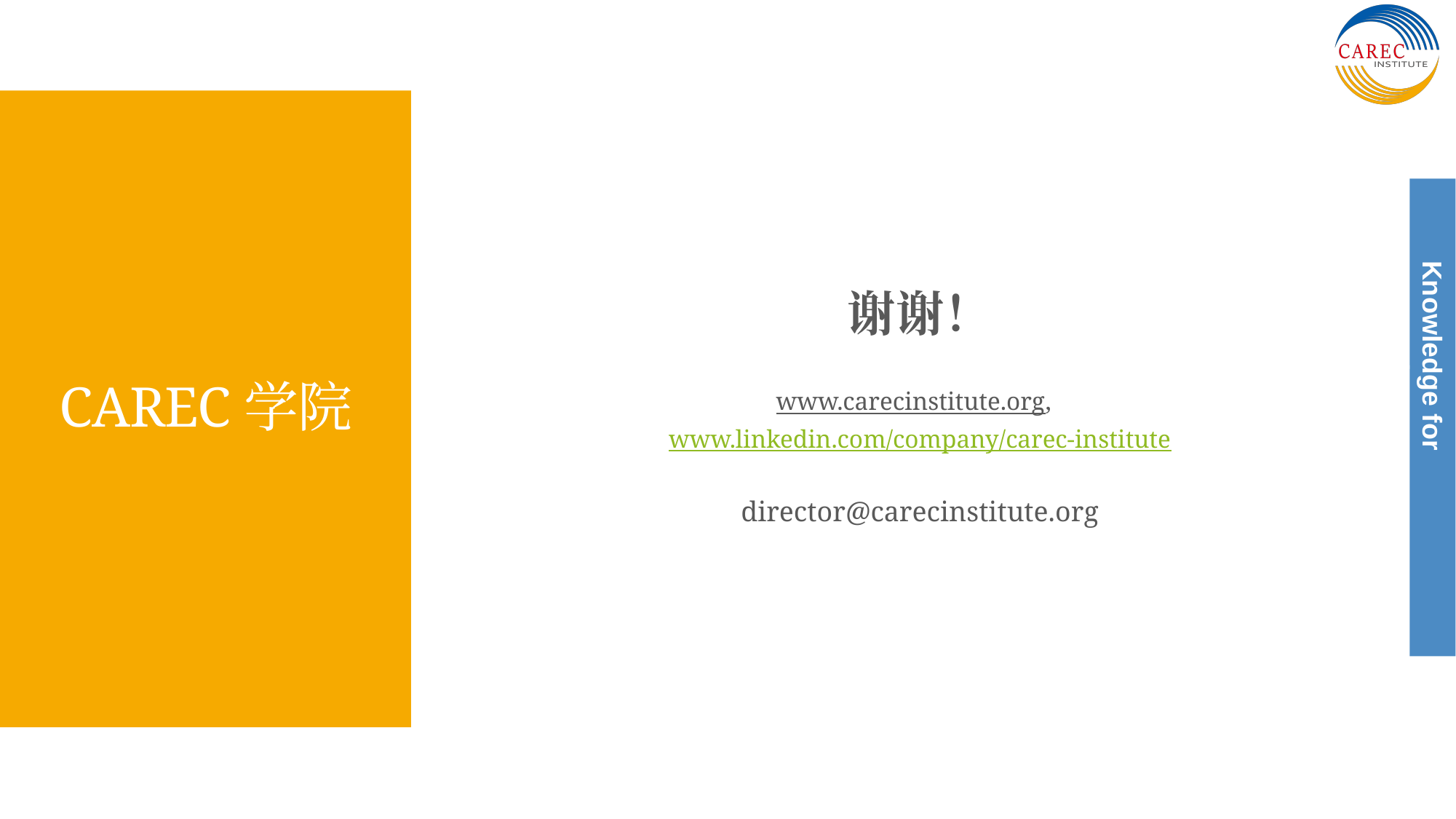

谢谢！

www.carecinstitute.org,
www.linkedin.com/company/carec-institute

director@carecinstitute.org

# CAREC学院
35